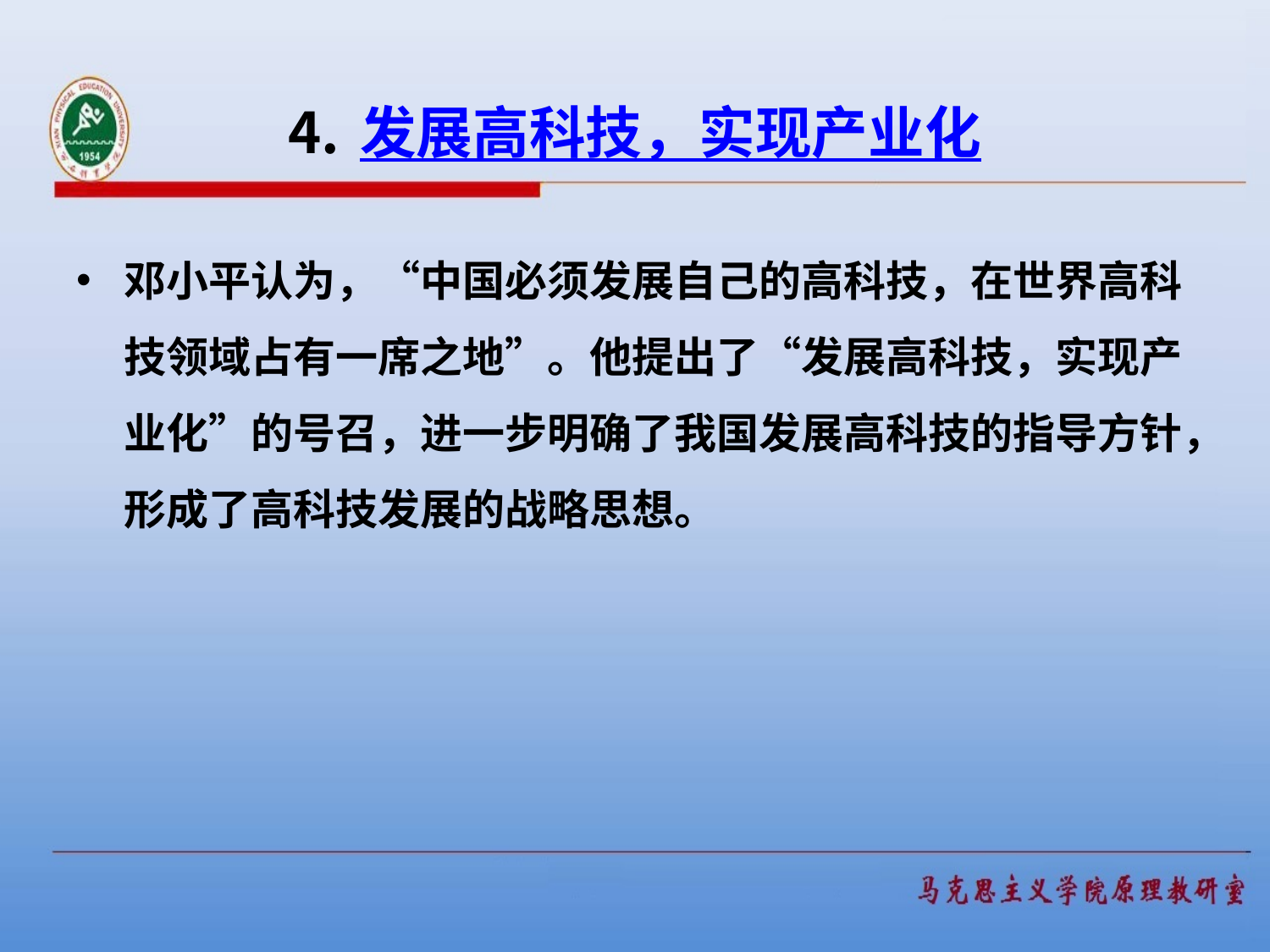

# 发展高科技，实现产业化
邓小平认为，“中国必须发展自己的高科技，在世界高科技领域占有一席之地”。他提出了“发展高科技，实现产业化”的号召，进一步明确了我国发展高科技的指导方针，形成了高科技发展的战略思想。